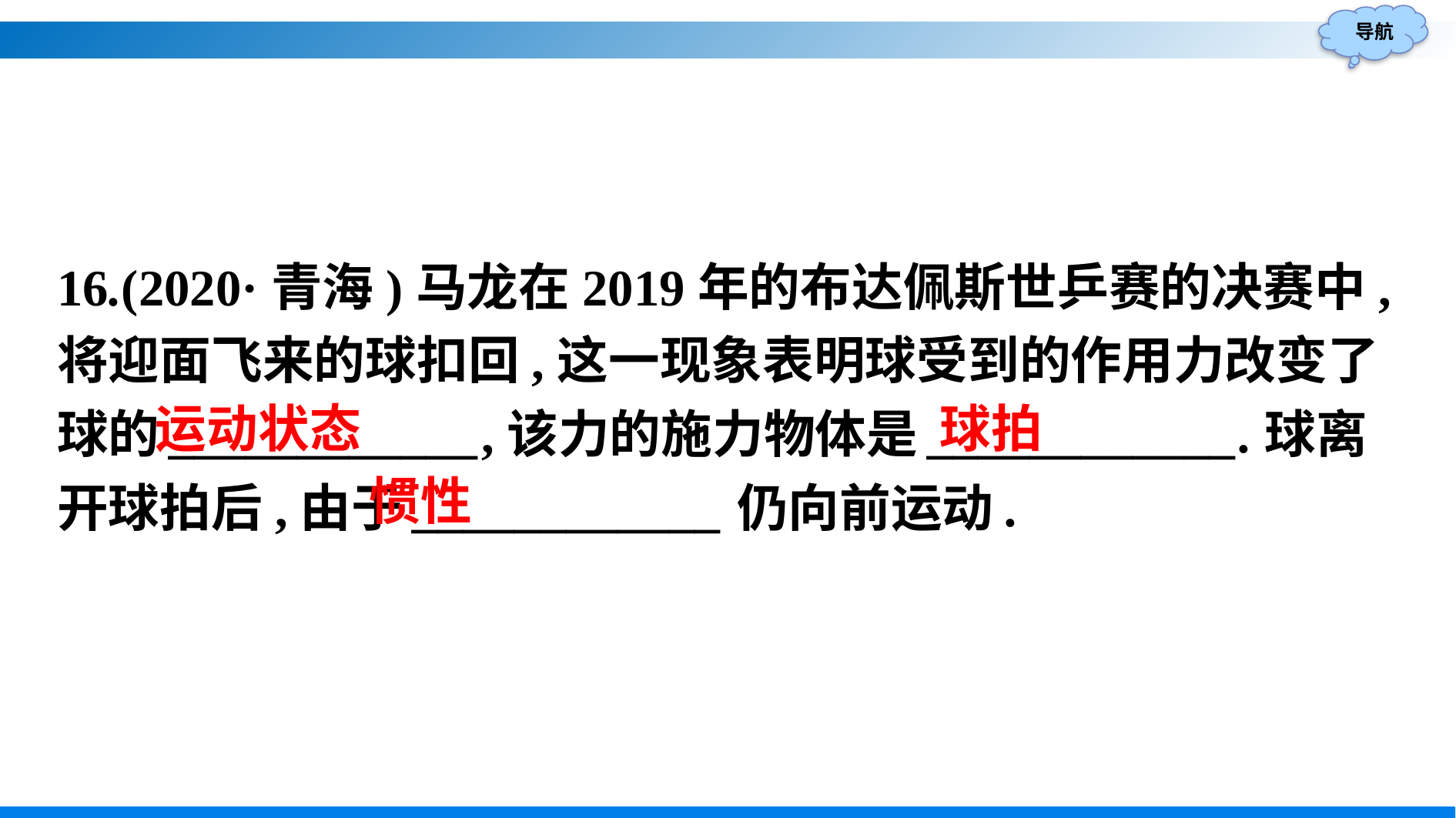

16.(2020·青海)马龙在2019年的布达佩斯世乒赛的决赛中,将迎面飞来的球扣回,这一现象表明球受到的作用力改变了球的____________,该力的施力物体是____________.球离开球拍后,由于____________仍向前运动.
球拍
运动状态
惯性